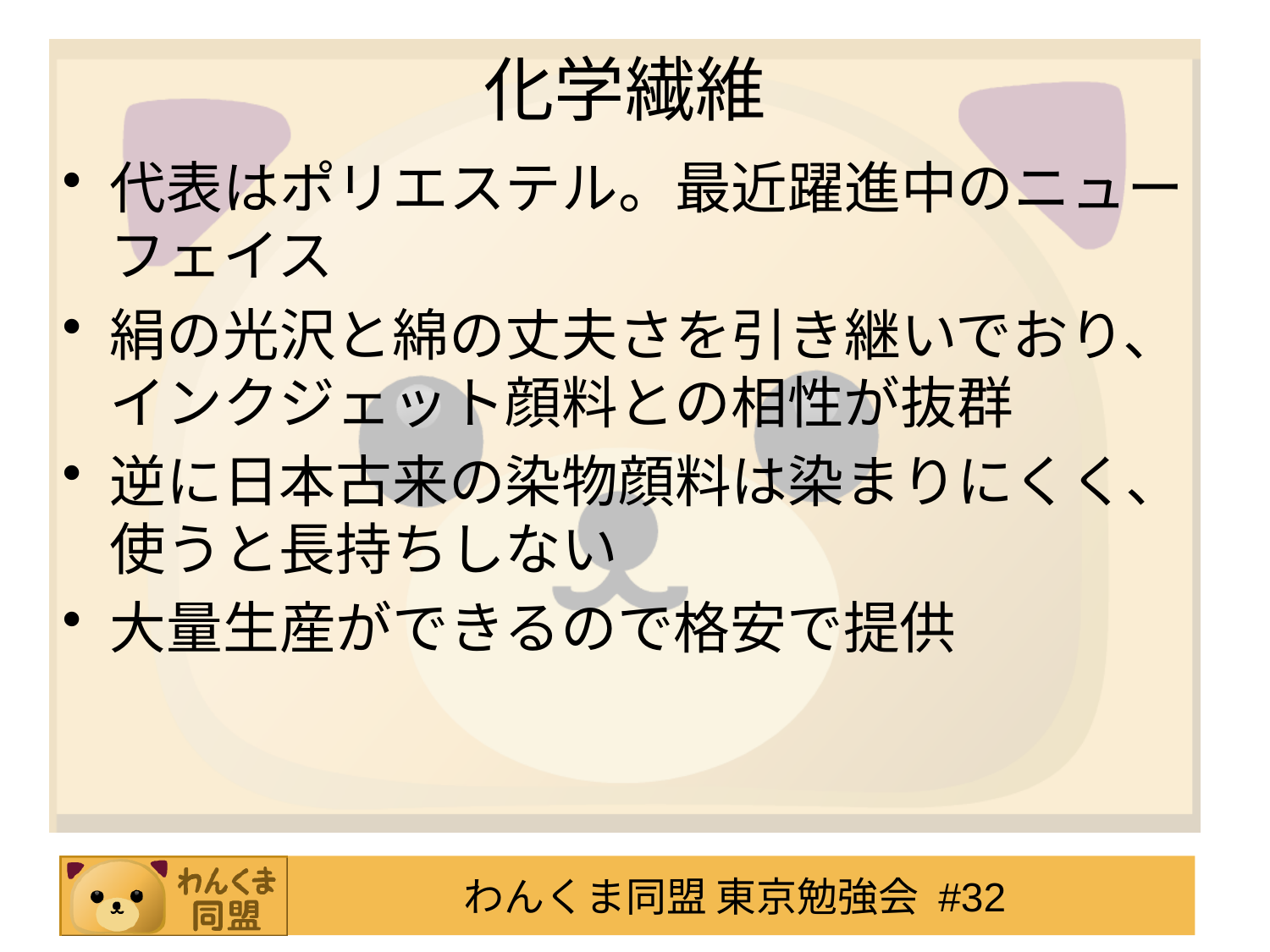

# 化学繊維
代表はポリエステル。最近躍進中のニューフェイス
絹の光沢と綿の丈夫さを引き継いでおり、インクジェット顔料との相性が抜群
逆に日本古来の染物顔料は染まりにくく、使うと長持ちしない
大量生産ができるので格安で提供